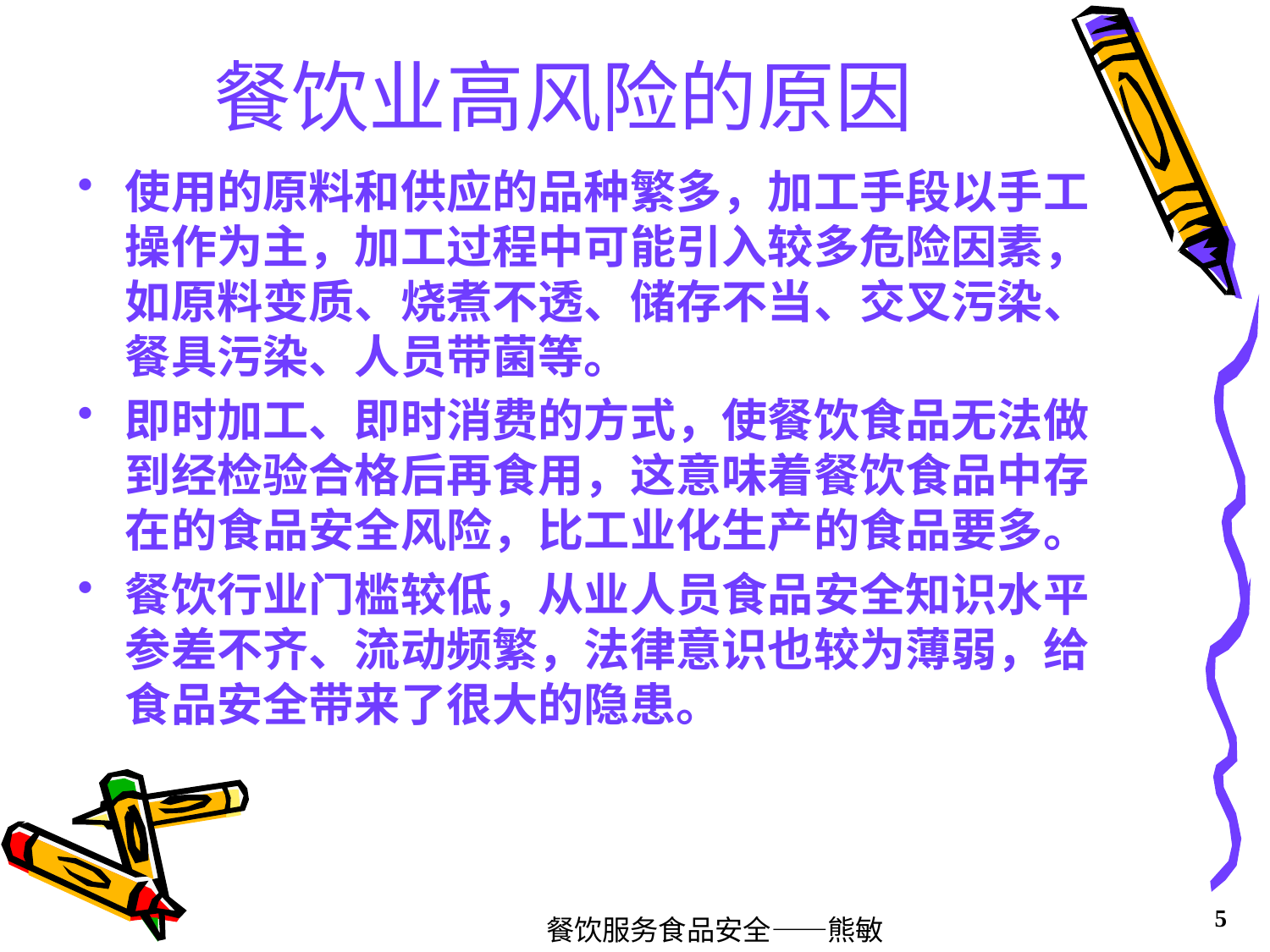

# 餐饮业高风险的原因
使用的原料和供应的品种繁多，加工手段以手工操作为主，加工过程中可能引入较多危险因素，如原料变质、烧煮不透、储存不当、交叉污染、餐具污染、人员带菌等。
即时加工、即时消费的方式，使餐饮食品无法做到经检验合格后再食用，这意味着餐饮食品中存在的食品安全风险，比工业化生产的食品要多。
餐饮行业门槛较低，从业人员食品安全知识水平参差不齐、流动频繁，法律意识也较为薄弱，给食品安全带来了很大的隐患。
5

餐饮服务食品安全——熊敏